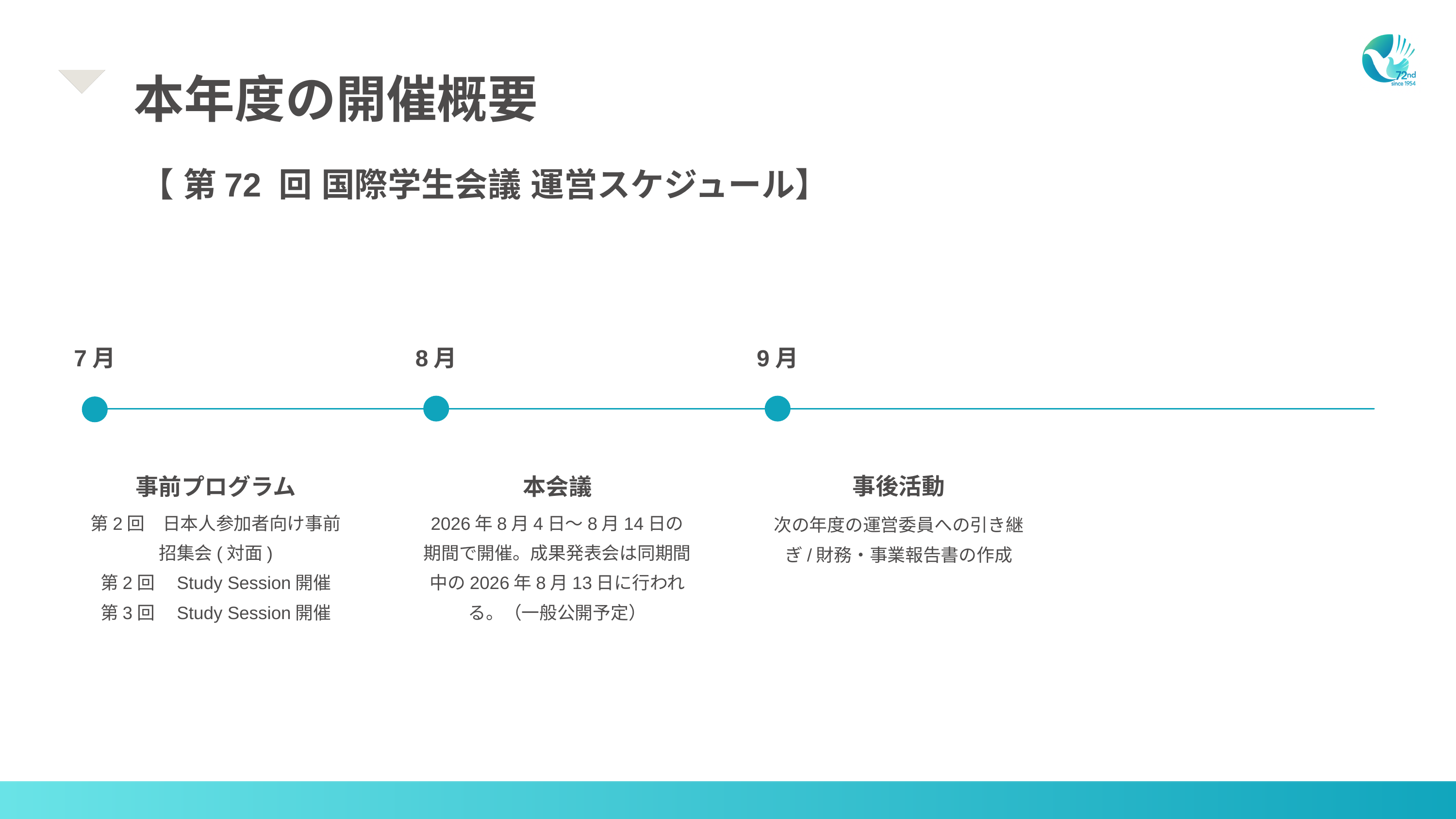

本年度の開催概要

【 第72 回 国際学生会議 運営スケジュール】
7月
8月
9月

事後活動
事前プログラム
本会議
第2回　日本人参加者向け事前招集会(対面)
第2回　Study Session開催
第3回　Study Session開催

2026年8月4日〜8月14日の期間で開催。成果発表会は同期間中の2026年8月13日に行われる。（一般公開予定）
次の年度の運営委員への引き継ぎ/財務・事業報告書の作成